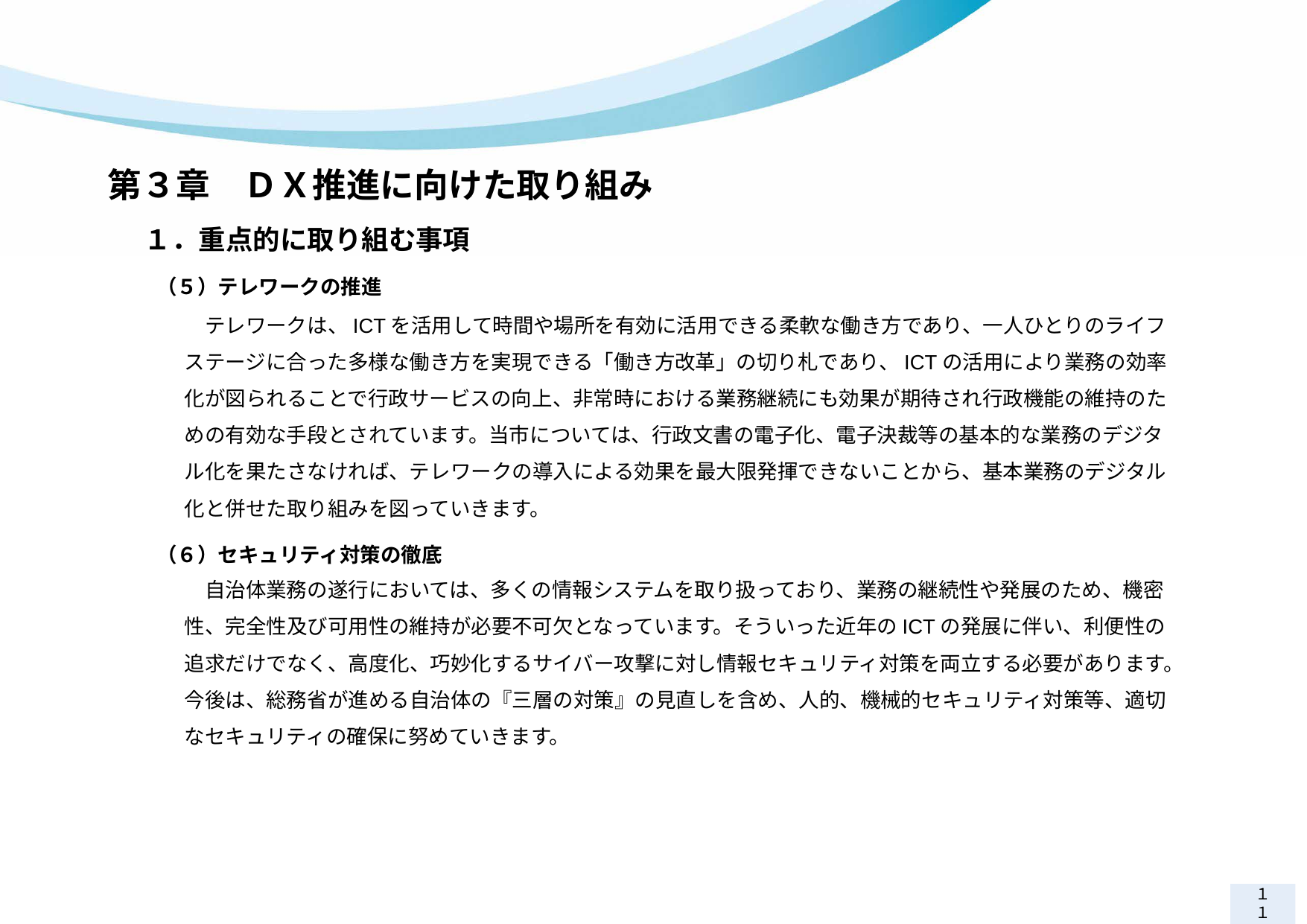

第３章　ＤＸ推進に向けた取り組み
１．重点的に取り組む事項
（５）テレワークの推進
　テレワークは、ICTを活用して時間や場所を有効に活用できる柔軟な働き方であり、一人ひとりのライフステージに合った多様な働き方を実現できる「働き方改革」の切り札であり、ICTの活用により業務の効率化が図られることで行政サービスの向上、非常時における業務継続にも効果が期待され行政機能の維持のための有効な手段とされています。当市については、行政文書の電子化、電子決裁等の基本的な業務のデジタル化を果たさなければ、テレワークの導入による効果を最大限発揮できないことから、基本業務のデジタル化と併せた取り組みを図っていきます。
（６）セキュリティ対策の徹底
　自治体業務の遂行においては、多くの情報システムを取り扱っており、業務の継続性や発展のため、機密性、完全性及び可用性の維持が必要不可欠となっています。そういった近年のICTの発展に伴い、利便性の追求だけでなく、高度化、巧妙化するサイバー攻撃に対し情報セキュリティ対策を両立する必要があります。今後は、総務省が進める自治体の『三層の対策』の見直しを含め、人的、機械的セキュリティ対策等、適切なセキュリティの確保に努めていきます。
１１